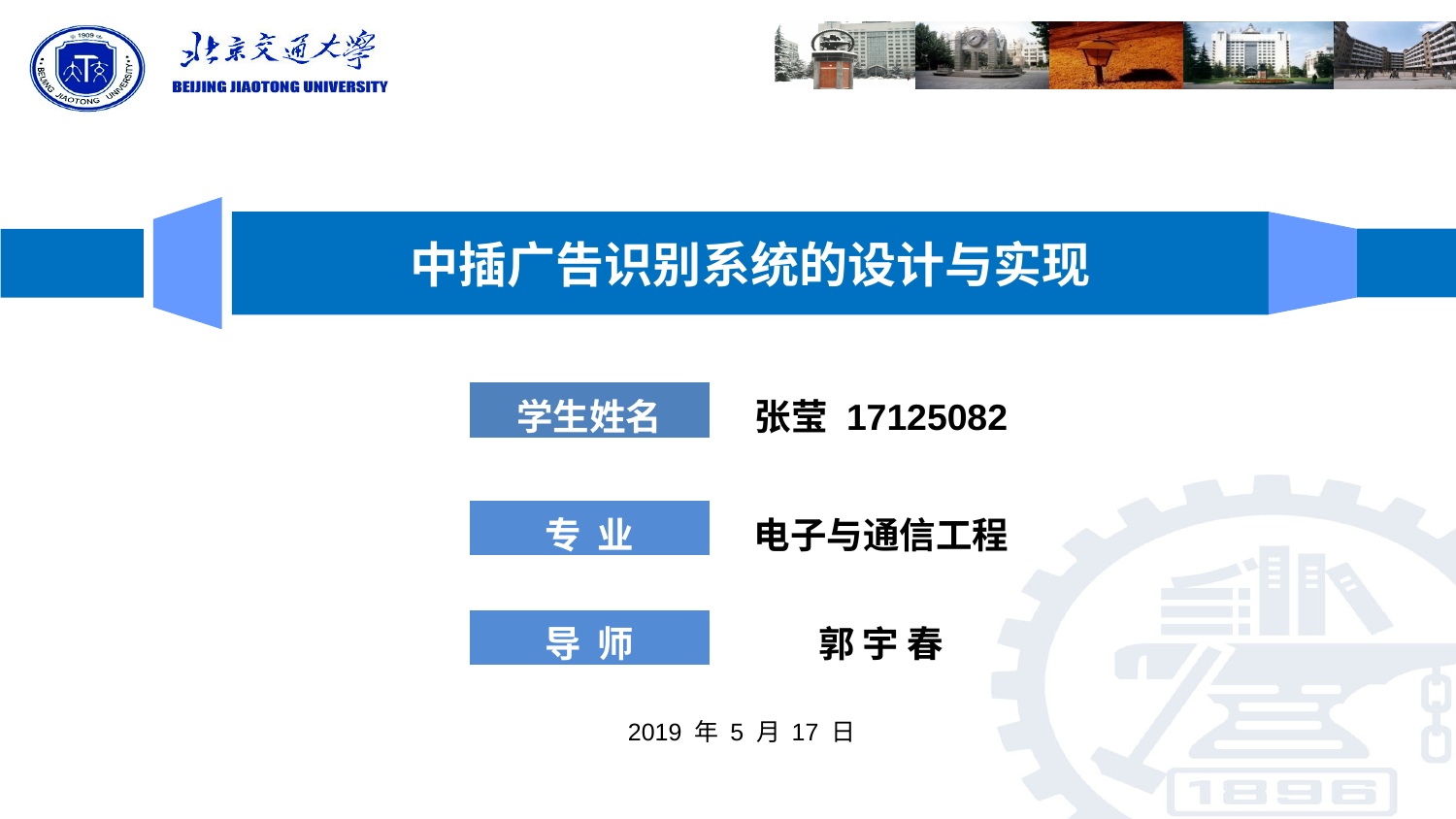

中插广告识别系统的设计与实现

| 学生姓名 | 张莹 17125082 |
| --- | --- |
|  |  |
| 专 业 | 电子与通信工程 |
|  |  |
| 导 师 | 郭 宇 春 |
             2019 年 5 月 17 日